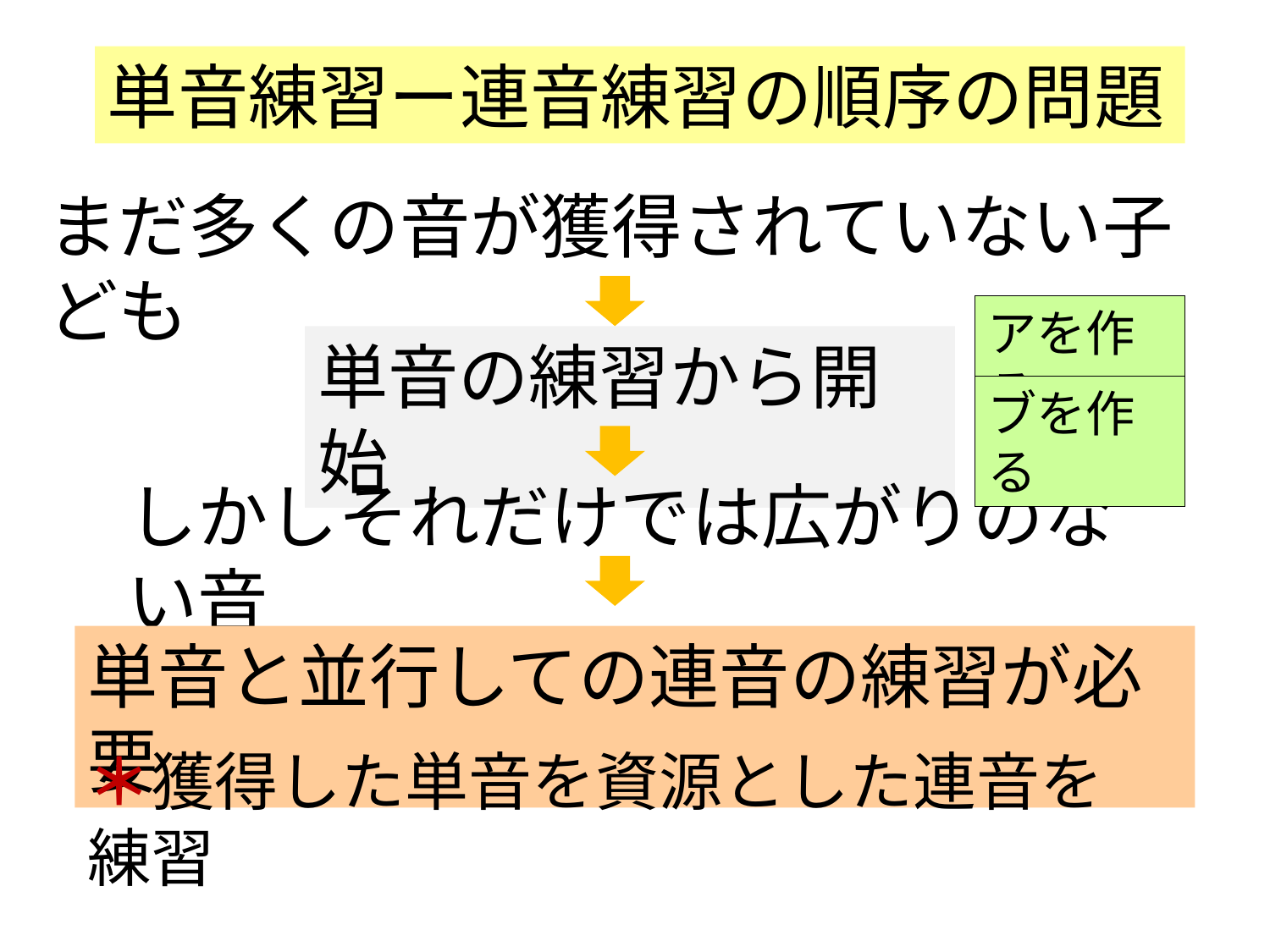

単音練習ー連音練習の順序の問題
まだ多くの音が獲得されていない子ども

アを作る
単音の練習から開始
ブを作る

しかしそれだけでは広がりのない音

単音と並行しての連音の練習が必要
＊獲得した単音を資源とした連音を練習